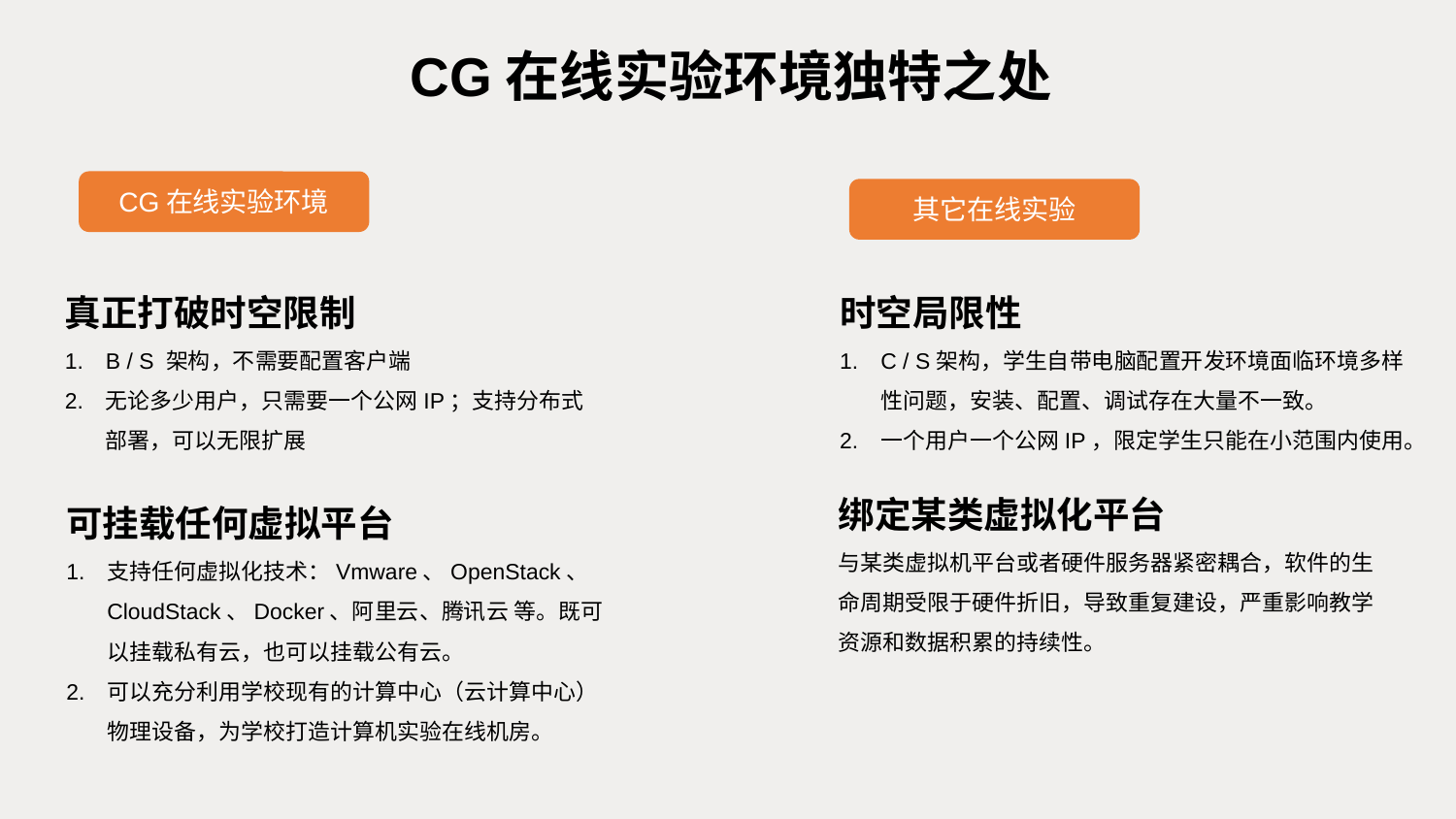

CG在线实验环境独特之处
CG在线实验环境
其它在线实验
真正打破时空限制
B / S 架构，不需要配置客户端
无论多少用户，只需要一个公网IP；支持分布式部署，可以无限扩展
时空局限性
C / S架构，学生自带电脑配置开发环境面临环境多样性问题，安装、配置、调试存在大量不一致。
一个用户一个公网IP，限定学生只能在小范围内使用。
绑定某类虚拟化平台
与某类虚拟机平台或者硬件服务器紧密耦合，软件的生命周期受限于硬件折旧，导致重复建设，严重影响教学资源和数据积累的持续性。
可挂载任何虚拟平台
支持任何虚拟化技术：Vmware、OpenStack、CloudStack、Docker、阿里云、腾讯云 等。既可以挂载私有云，也可以挂载公有云。
可以充分利用学校现有的计算中心（云计算中心）物理设备，为学校打造计算机实验在线机房。